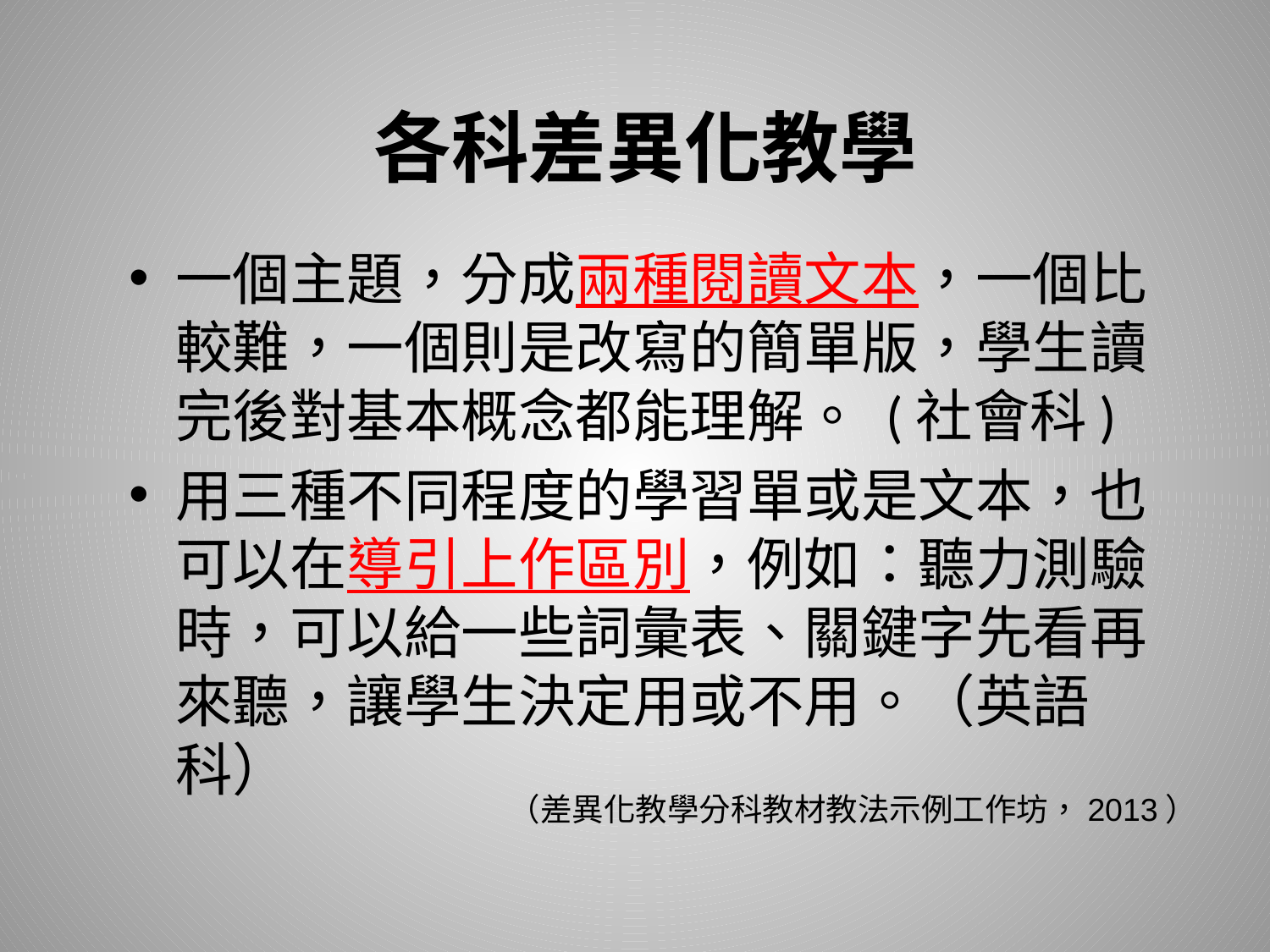

# 各科差異化教學
一個主題，分成兩種閱讀文本，一個比較難，一個則是改寫的簡單版，學生讀完後對基本概念都能理解。 (社會科)
用三種不同程度的學習單或是文本，也可以在導引上作區別，例如：聽力測驗時，可以給一些詞彙表、關鍵字先看再來聽，讓學生決定用或不用。（英語科）

（差異化教學分科教材教法示例工作坊，2013）
）